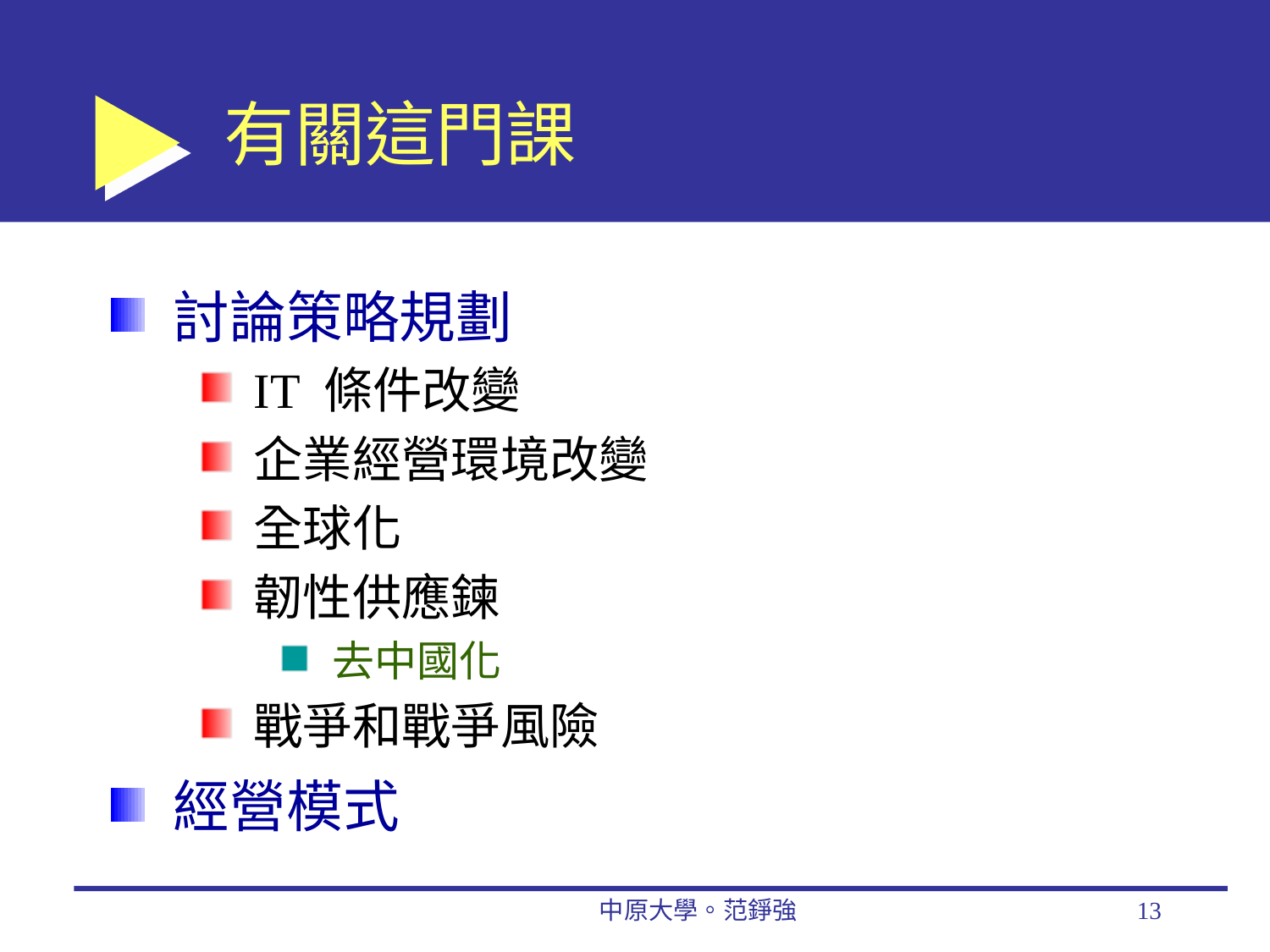

# 有關這門課
討論策略規劃
IT 條件改變
企業經營環境改變
全球化
韌性供應鍊
去中國化
戰爭和戰爭風險
經營模式

中原大學。范錚強
13